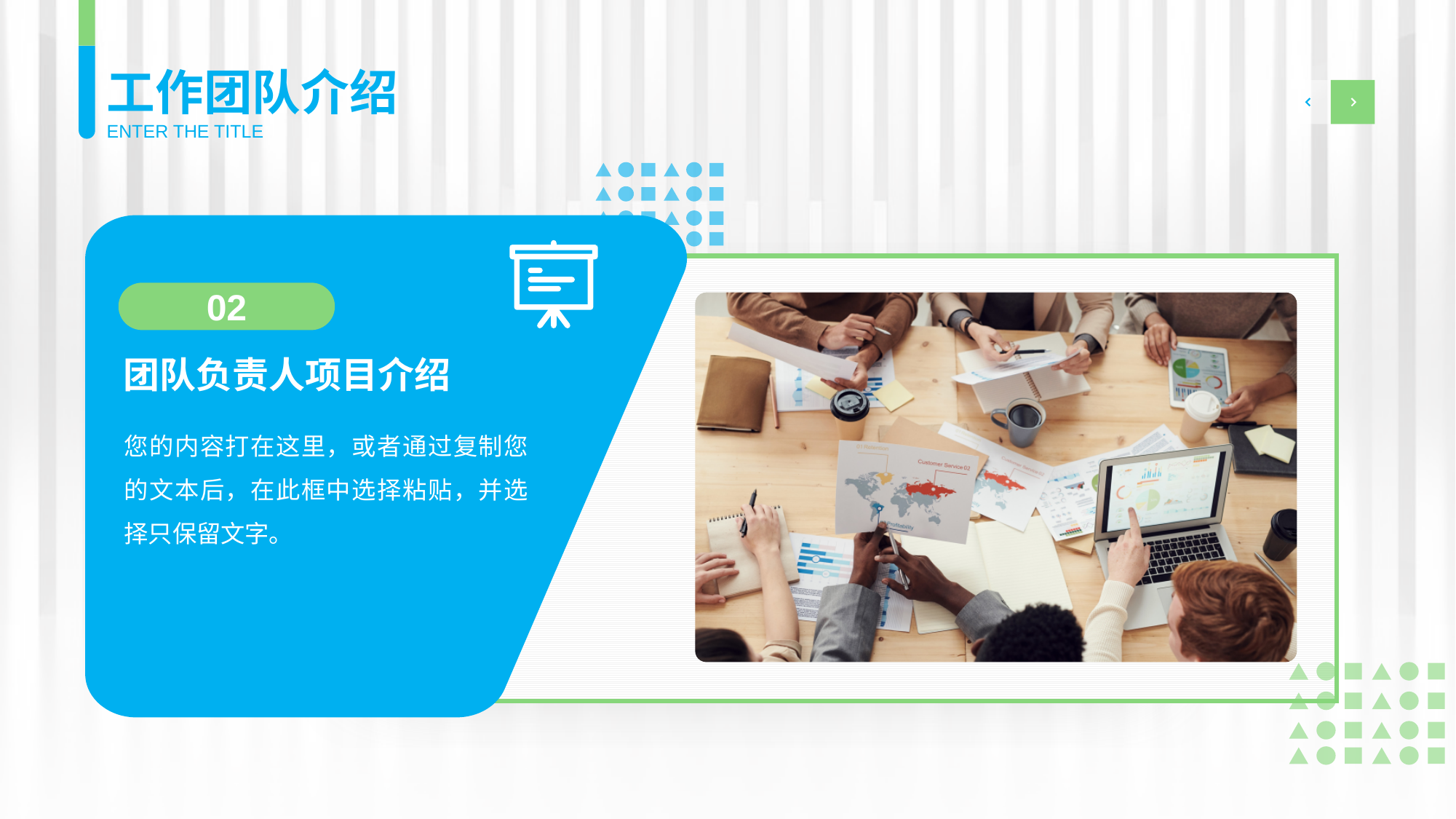

工作团队介绍

ENTER THE TITLE

02

团队负责人项目介绍
您的内容打在这里，或者通过复制您的文本后，在此框中选择粘贴，并选择只保留文字。